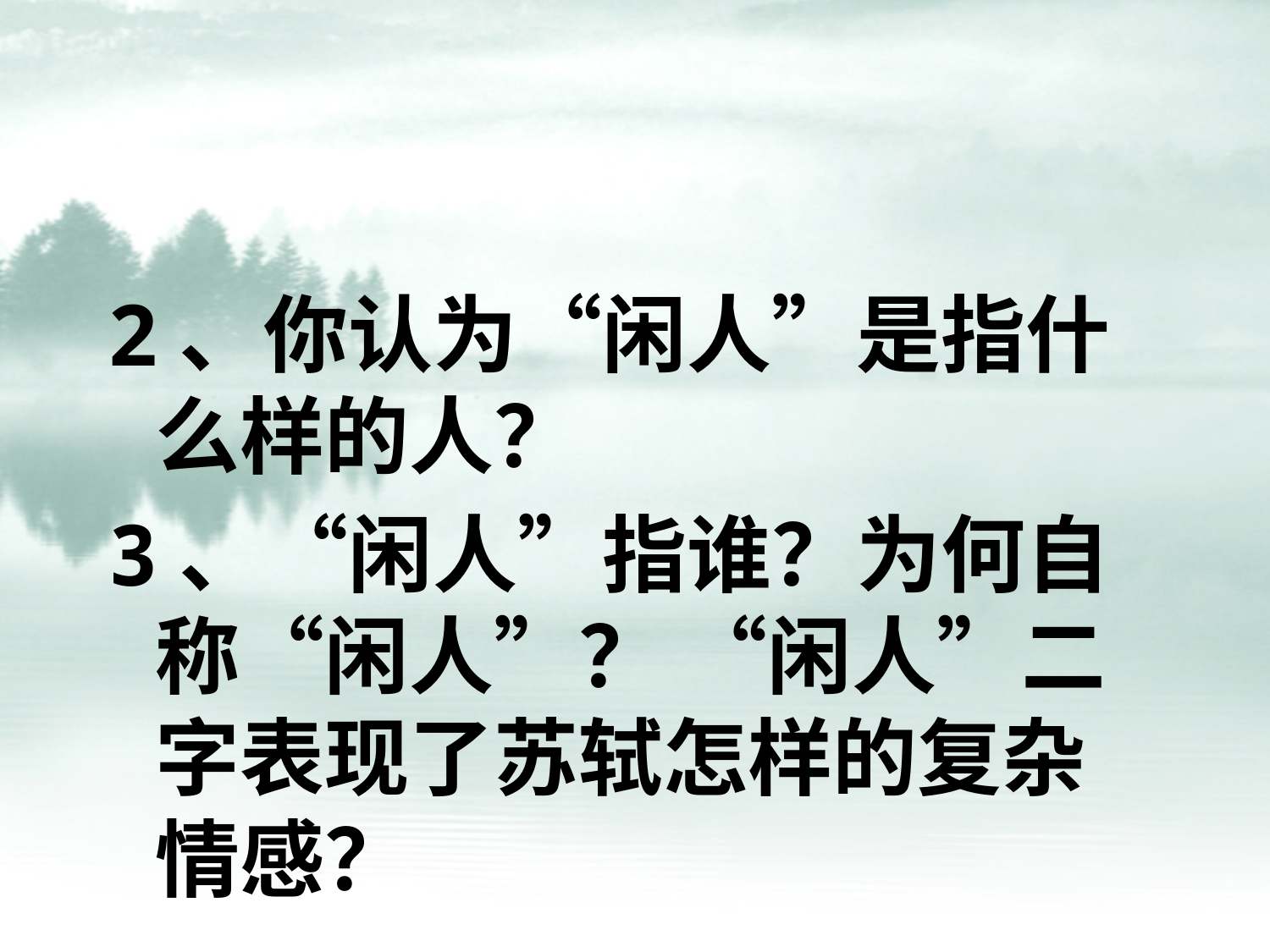

2、你认为“闲人”是指什么样的人？
3、“闲人”指谁？为何自称“闲人”？ “闲人”二字表现了苏轼怎样的复杂情感？